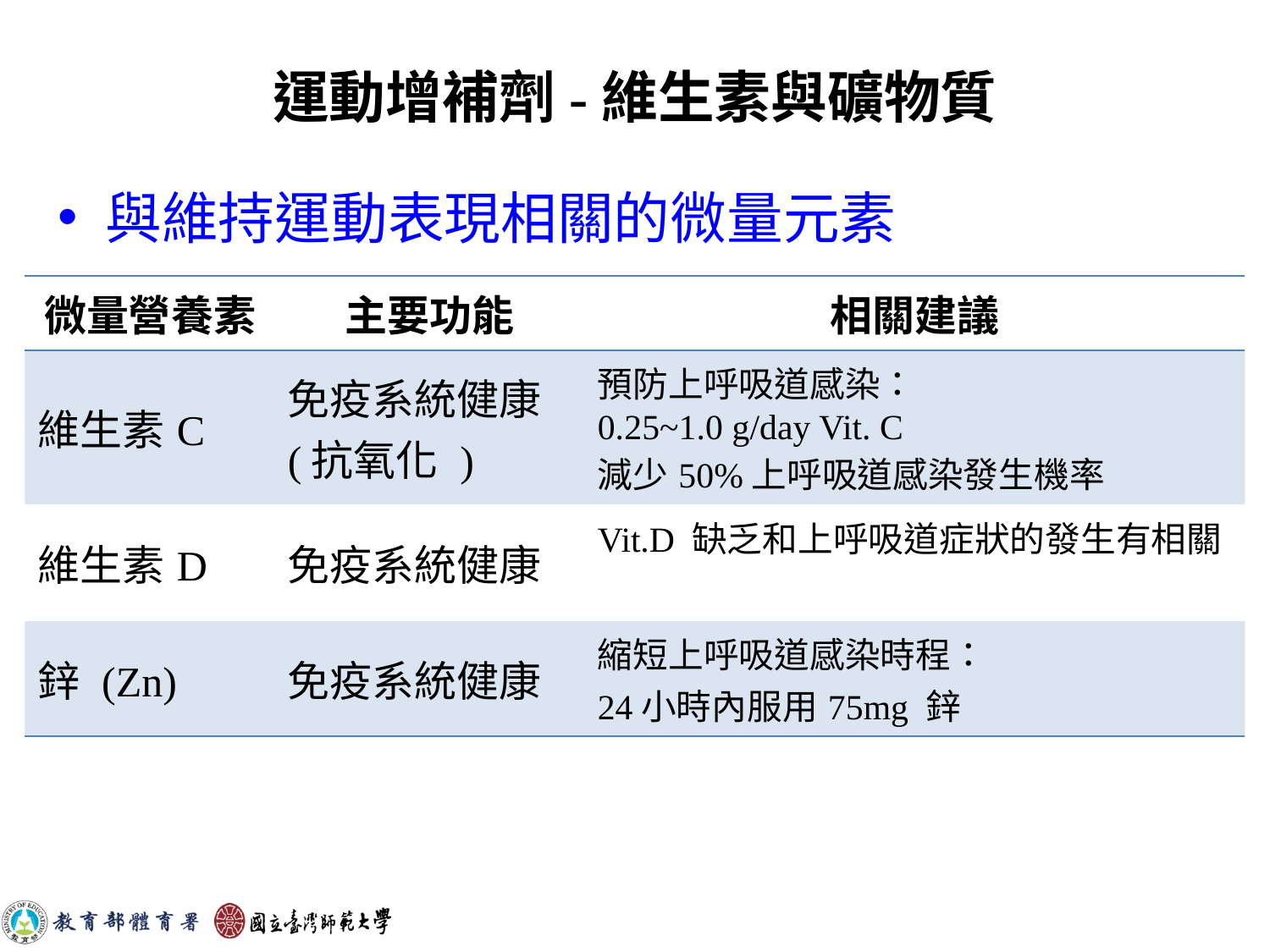

# 運動增補劑-維生素與礦物質
與維持運動表現相關的微量元素
| 微量營養素 | 主要功能 | 相關建議 |
| --- | --- | --- |
| 維生素C | 免疫系統健康 (抗氧化 ) | 預防上呼吸道感染： 0.25~1.0 g/day Vit. C 減少50%上呼吸道感染發生機率 |
| 維生素D | 免疫系統健康 | Vit.D 缺乏和上呼吸道症狀的發生有相關 |
| 鋅 (Zn) | 免疫系統健康 | 縮短上呼吸道感染時程： 24小時內服用75mg 鋅 |